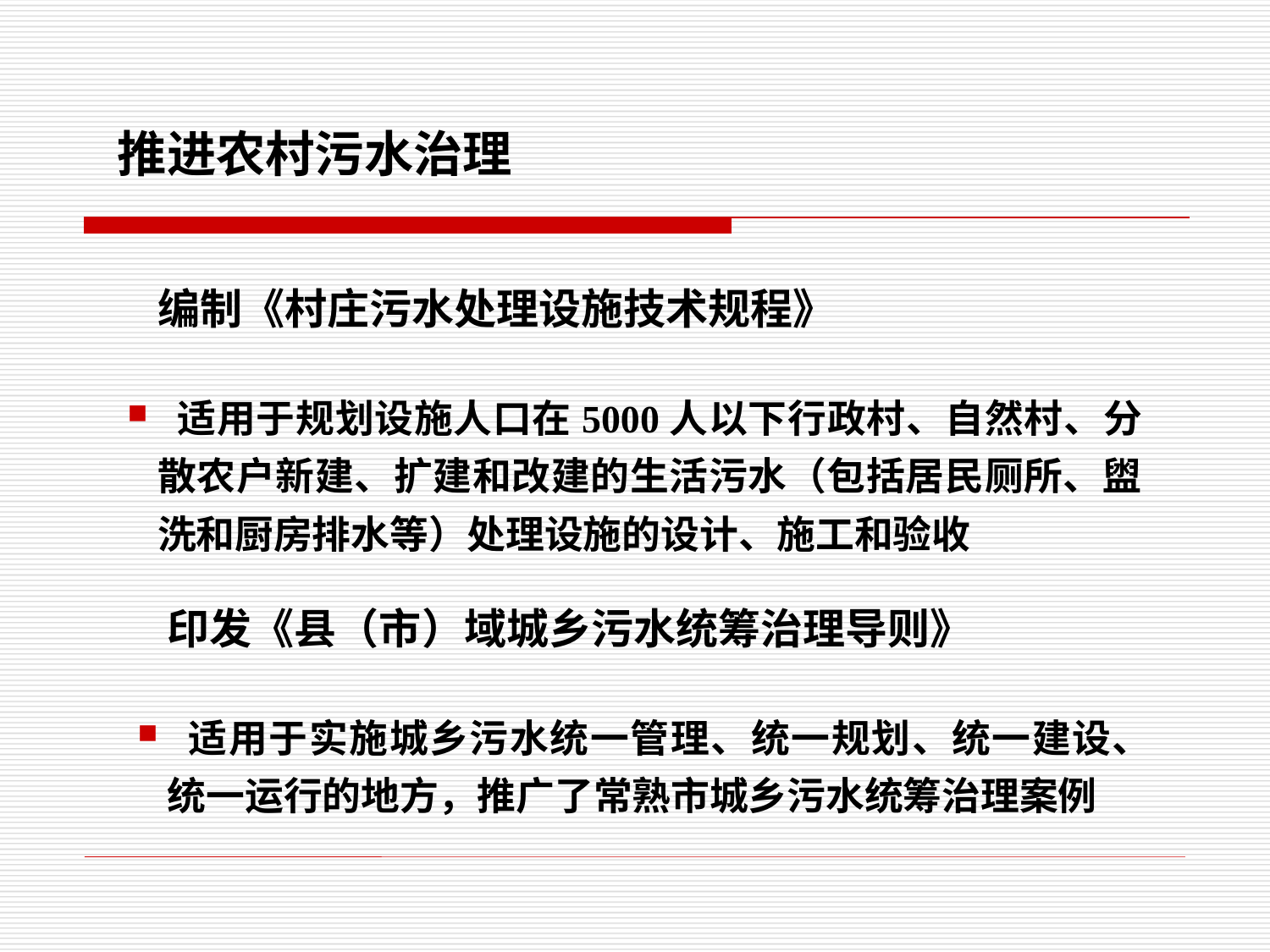

# 推进农村污水治理
编制《村庄污水处理设施技术规程》
 适用于规划设施人口在5000人以下行政村、自然村、分散农户新建、扩建和改建的生活污水（包括居民厕所、盥洗和厨房排水等）处理设施的设计、施工和验收
印发《县（市）域城乡污水统筹治理导则》
 适用于实施城乡污水统一管理、统一规划、统一建设、统一运行的地方，推广了常熟市城乡污水统筹治理案例